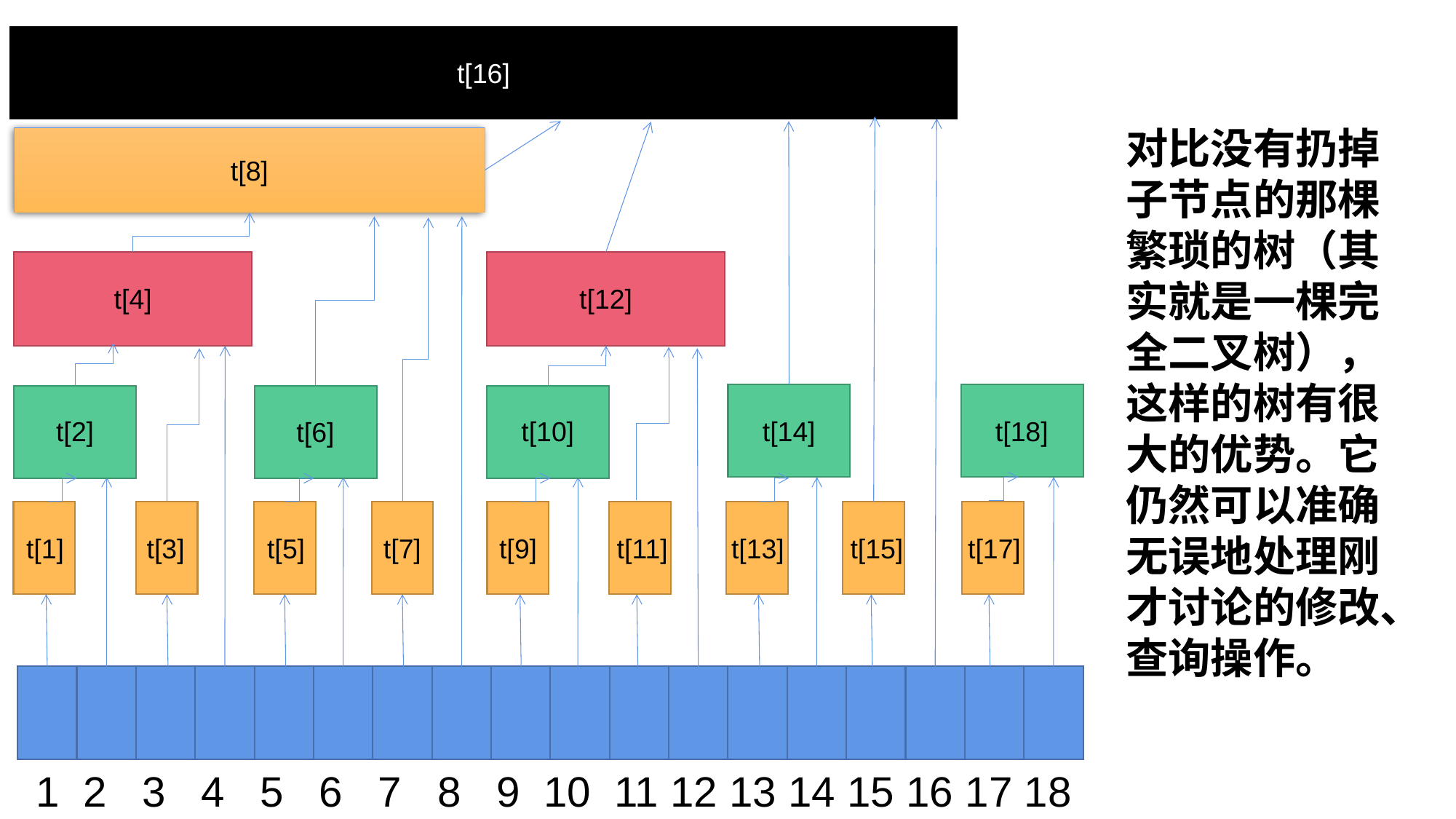

t[16]
对比没有扔掉子节点的那棵繁琐的树（其实就是一棵完全二叉树），这样的树有很大的优势。它仍然可以准确无误地处理刚才讨论的修改、查询操作。

t[8]

t[4]
t[12]

t[2]
t[10]
t[14]
t[18]
t[6]

t[1]
t[3]
t[5]
t[9]
t[13]
t[17]
t[7]
t[11]
t[15]

1  2   3   4   5   6   7   8   9  10  11 12 13 14 15 16 17 18